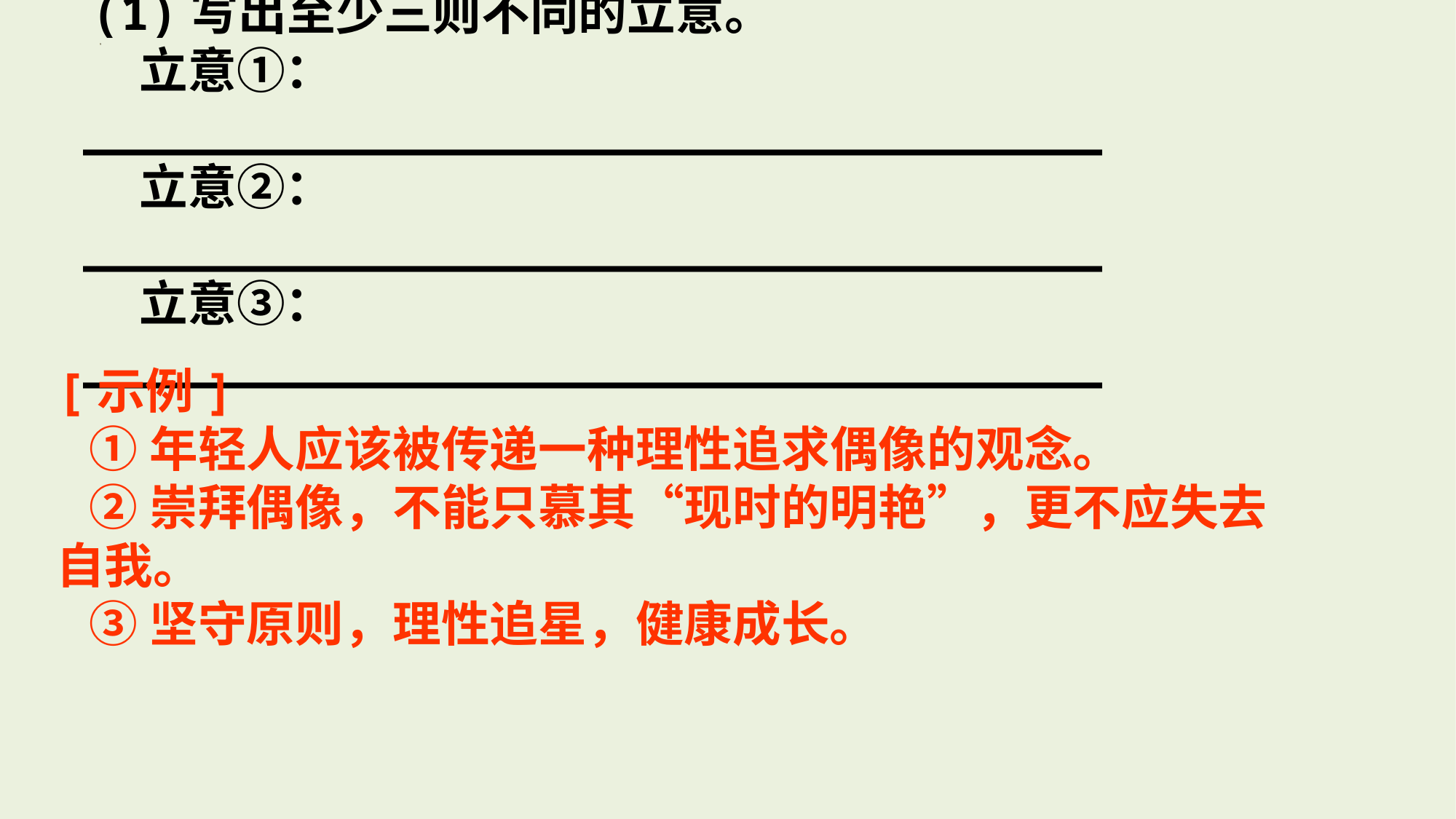

(1)写出至少三则不同的立意。
    立意①：___________________________________
    立意②：___________________________________
    立意③：___________________________________
[示例]
   ①年轻人应该被传递一种理性追求偶像的观念。
   ②崇拜偶像，不能只慕其“现时的明艳”，更不应失去自我。
   ③坚守原则，理性追星，健康成长。